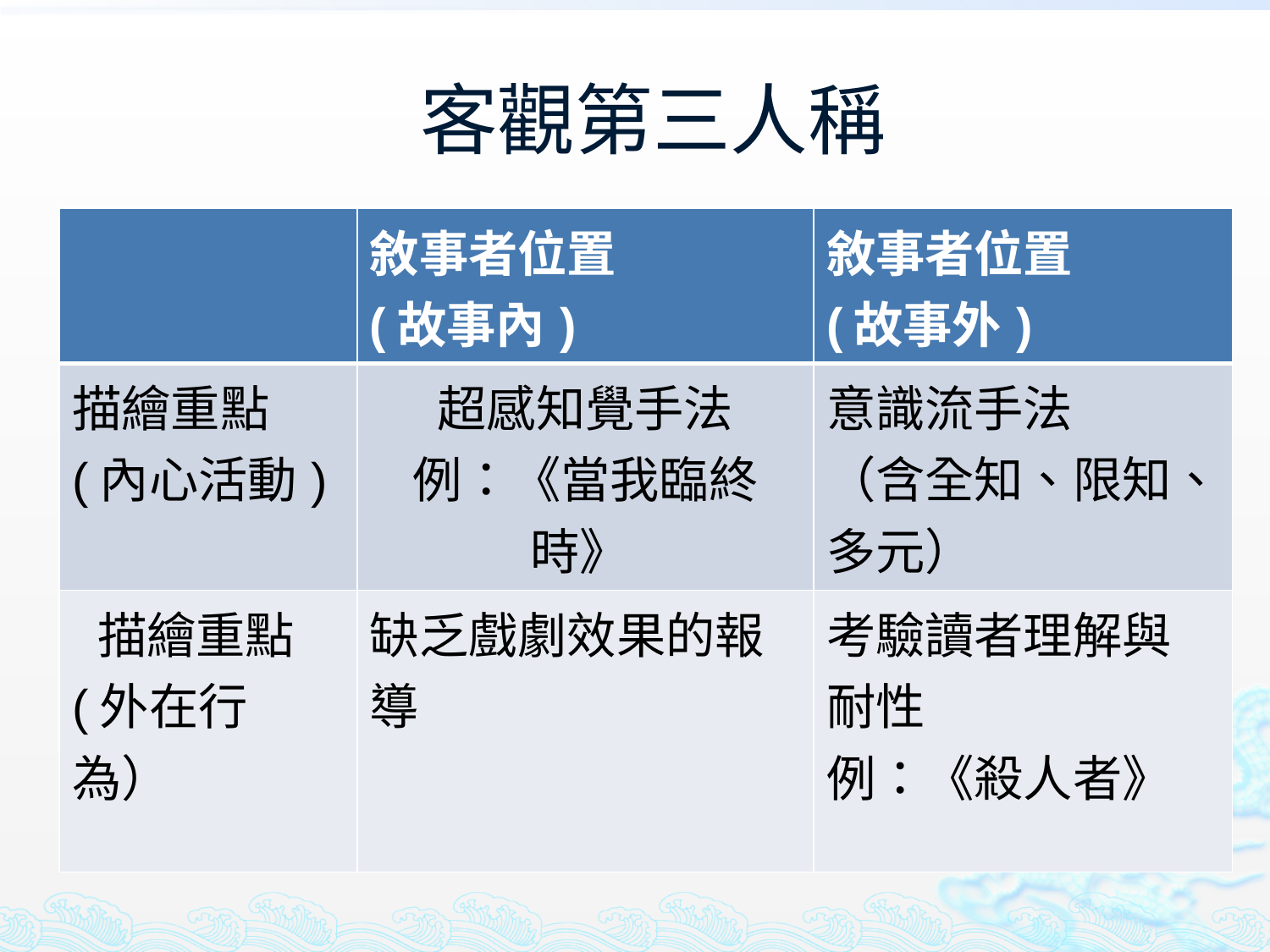

# 客觀第三人稱
|  | 敘事者位置 (故事內) | 敘事者位置 (故事外) |
| --- | --- | --- |
| 描繪重點 (內心活動) | 超感知覺手法 例：《當我臨終時》 | 意識流手法 （含全知、限知、多元） |
| 描繪重點 (外在行為） | 缺乏戲劇效果的報導 | 考驗讀者理解與耐性 例：《殺人者》 |